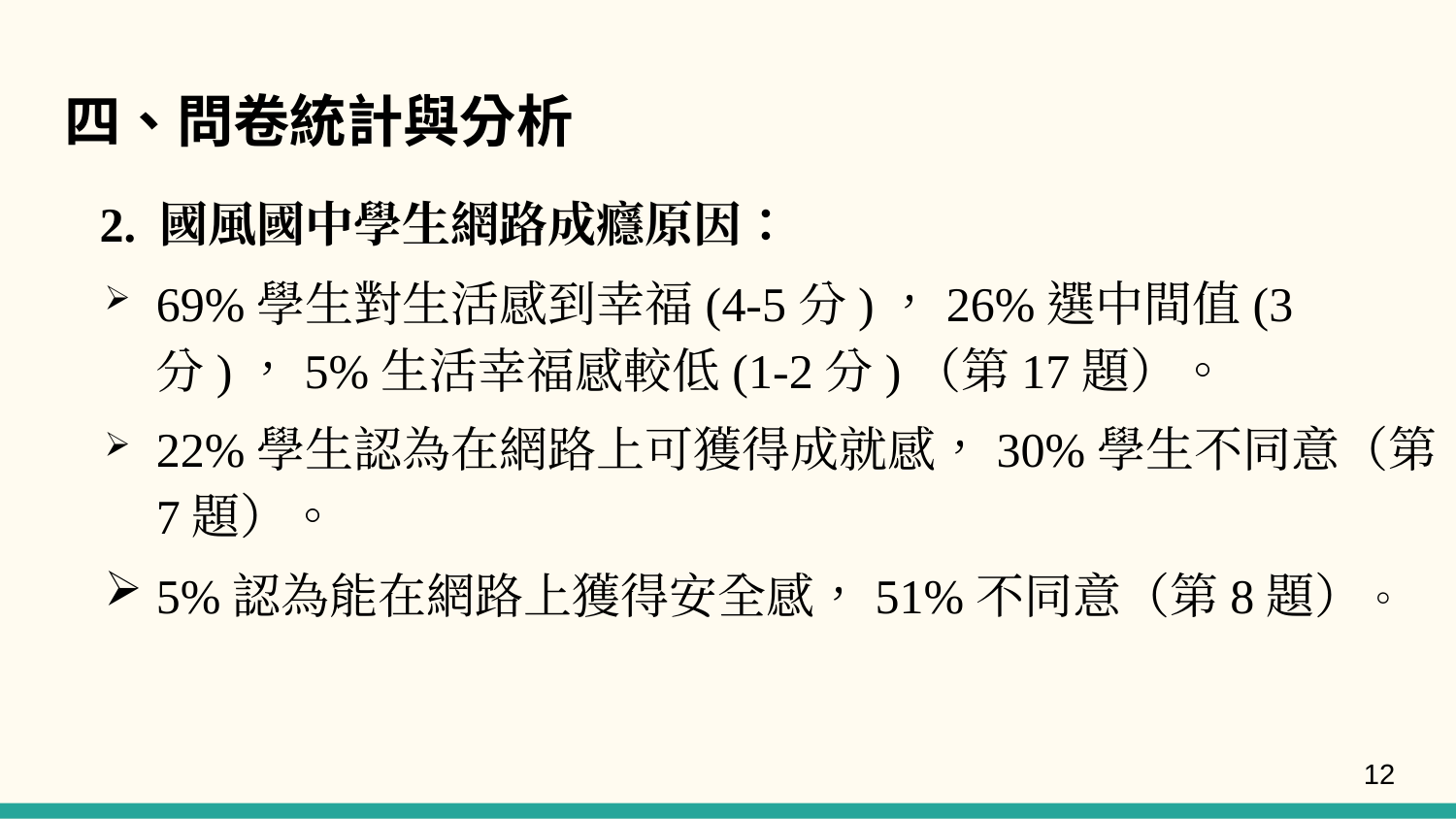

# 四、問卷統計與分析
 2. 國風國中學生網路成癮原因：
69%學生對生活感到幸福(4-5分)，26%選中間值(3分)，5%生活幸福感較低(1-2分)（第17題）。
22%學生認為在網路上可獲得成就感，30%學生不同意（第 7題）。
5%認為能在網路上獲得安全感，51%不同意（第8題）。
12